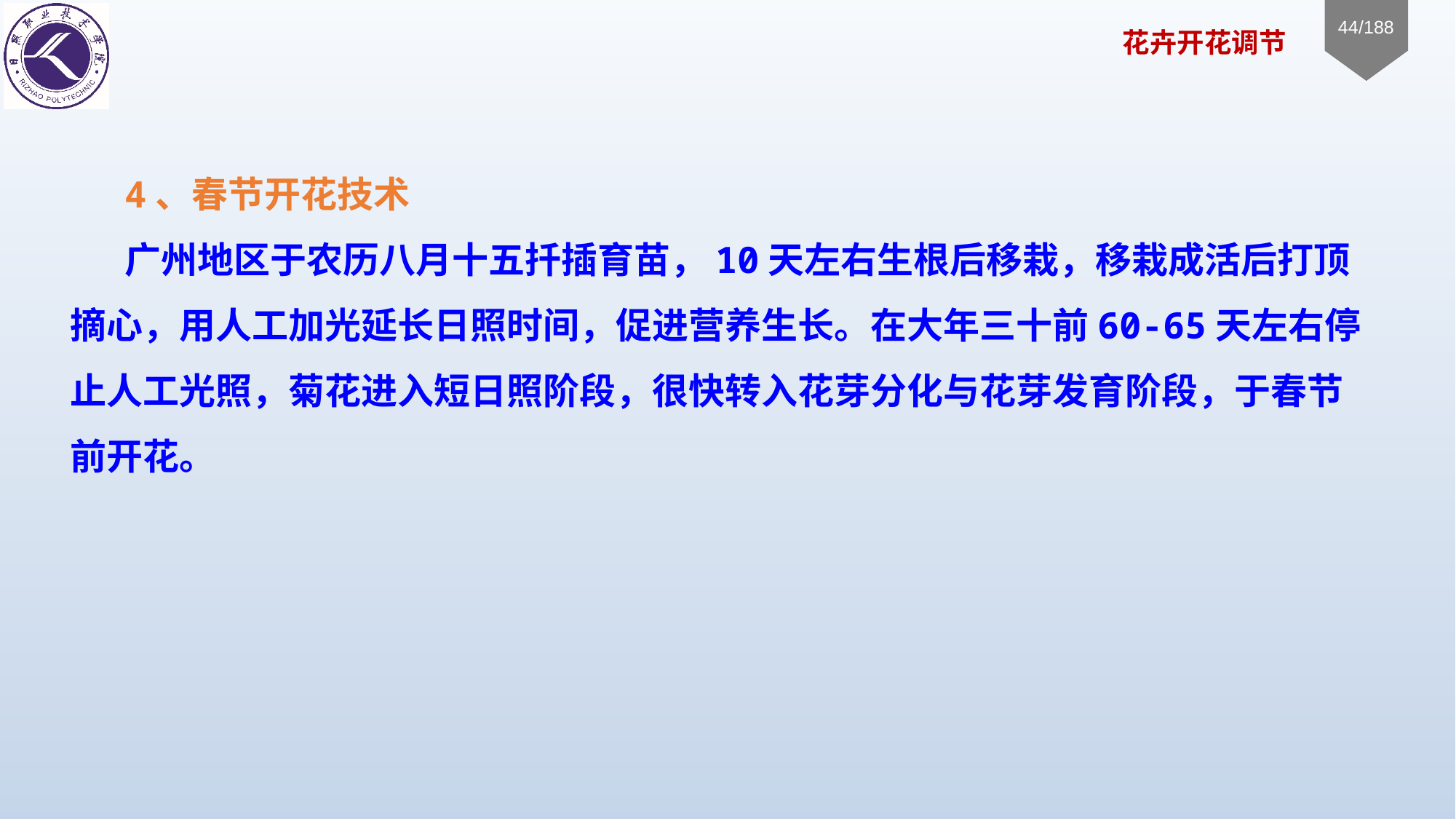

4、春节开花技术
广州地区于农历八月十五扦插育苗，10天左右生根后移栽，移栽成活后打顶摘心，用人工加光延长日照时间，促进营养生长。在大年三十前60-65天左右停止人工光照，菊花进入短日照阶段，很快转入花芽分化与花芽发育阶段，于春节前开花。